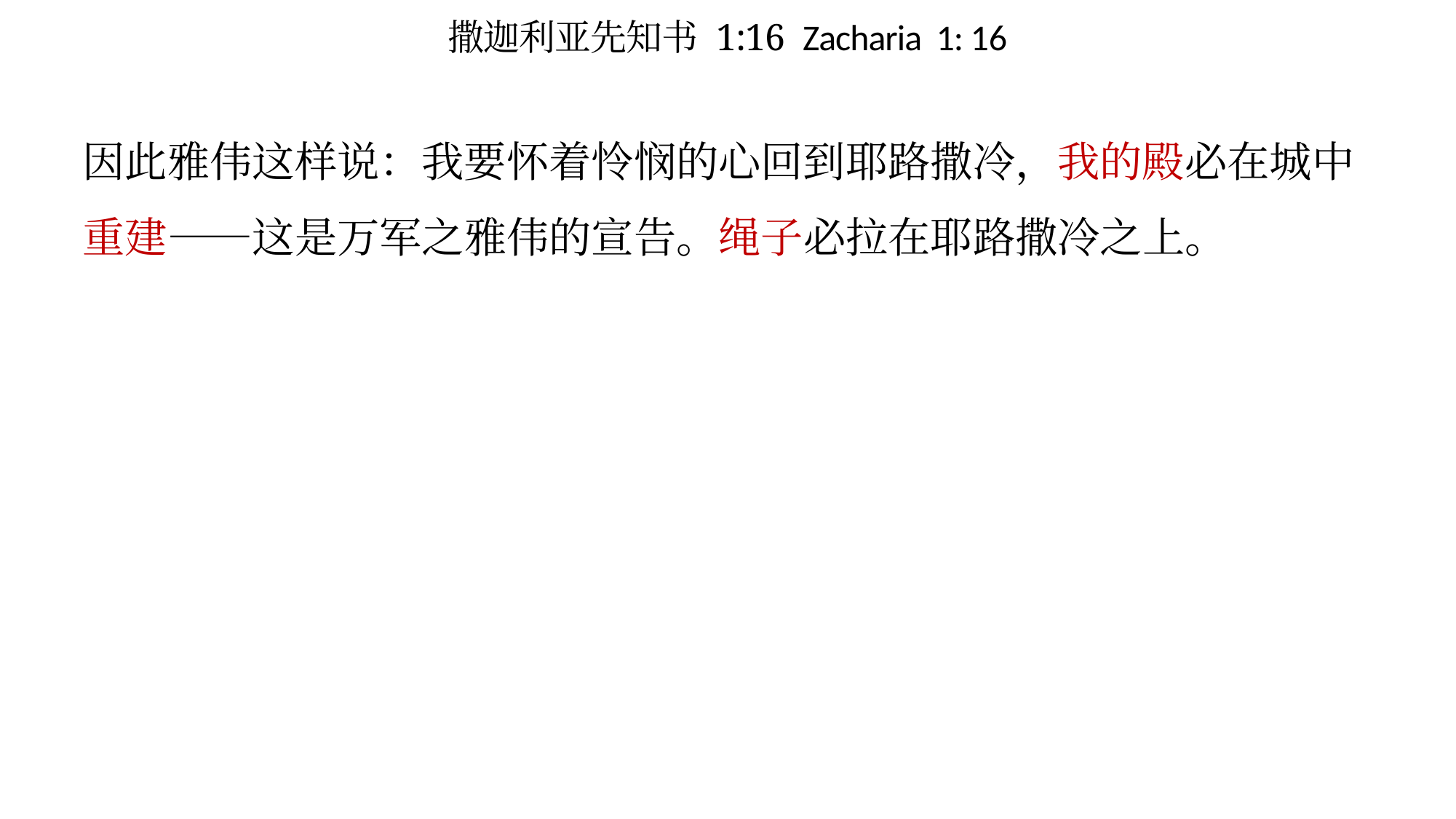

# 撒迦利亚先知书 1:16  Zacharia  1: 16
因此雅伟这样说：我要怀着怜悯的心回到耶路撒冷，我的殿必在城中重建——这是万军之雅伟的宣告。绳子必拉在耶路撒冷之上。